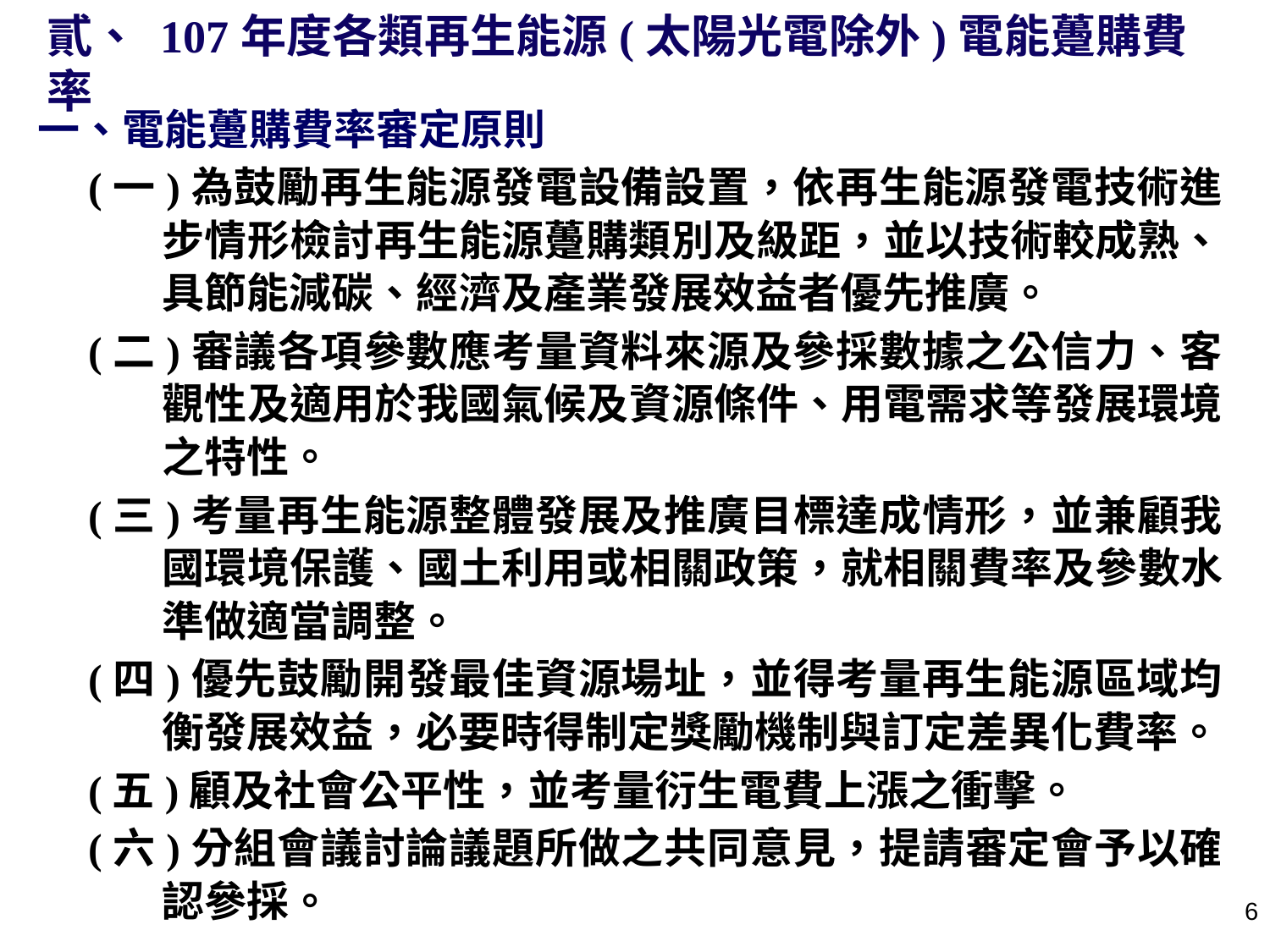

貳、 107年度各類再生能源(太陽光電除外)電能躉購費率
一、電能躉購費率審定原則
(一)為鼓勵再生能源發電設備設置，依再生能源發電技術進步情形檢討再生能源躉購類別及級距，並以技術較成熟、具節能減碳、經濟及產業發展效益者優先推廣。
(二)審議各項參數應考量資料來源及參採數據之公信力、客觀性及適用於我國氣候及資源條件、用電需求等發展環境之特性。
(三)考量再生能源整體發展及推廣目標達成情形，並兼顧我國環境保護、國土利用或相關政策，就相關費率及參數水準做適當調整。
(四)優先鼓勵開發最佳資源場址，並得考量再生能源區域均衡發展效益，必要時得制定獎勵機制與訂定差異化費率。
(五)顧及社會公平性，並考量衍生電費上漲之衝擊。
(六)分組會議討論議題所做之共同意見，提請審定會予以確認參採。
6